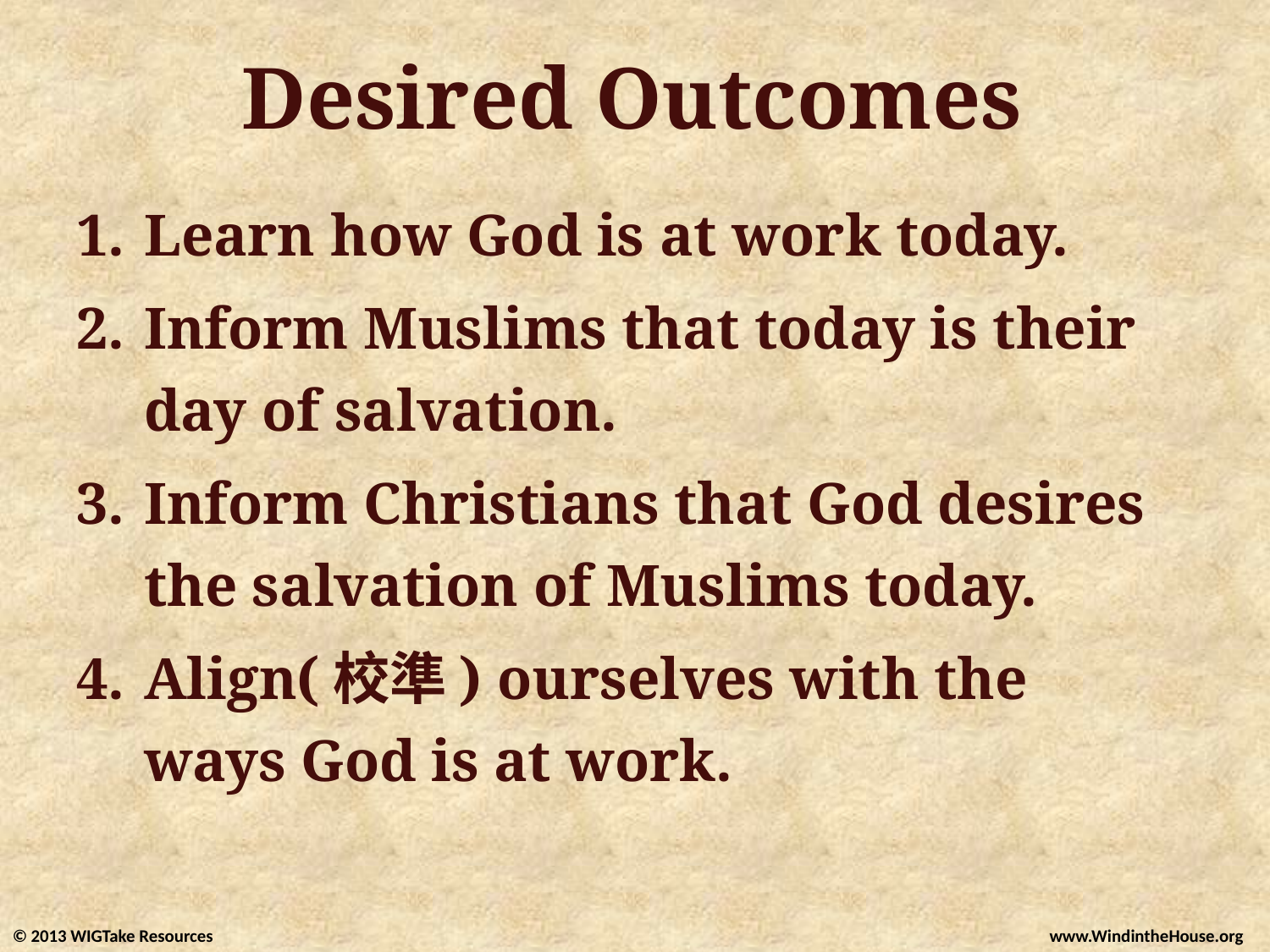

#
Desired Outcomes

Learn how God is at work today.
Inform Muslims that today is their day of salvation.
Inform Christians that God desires the salvation of Muslims today.
Align(校準) ourselves with the ways God is at work.
© 2013 WIGTake Resources
www.WindintheHouse.org